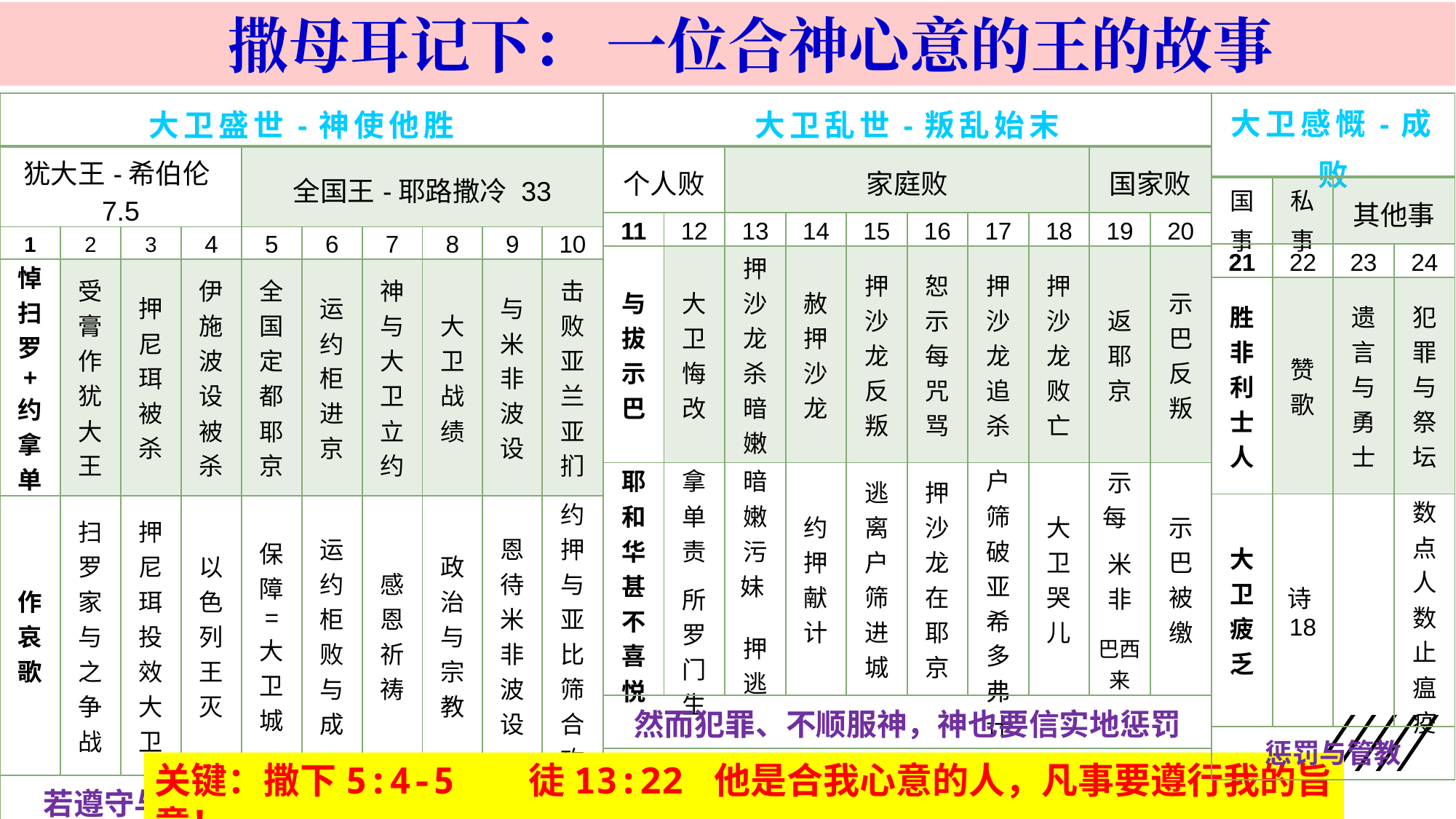

撒母耳记下： 一位合神心意的王的故事
| 大卫盛世-神使他胜 |  |  |  |  |  |  |  |  |  |
| --- | --- | --- | --- | --- | --- | --- | --- | --- | --- |
| 犹大王-希伯伦7.5 |  |  |  | 全国王-耶路撒冷 33 |  |  |  |  |  |
| 1 | 2 | 3 | 4 | 5 | 6 | 7 | 8 | 9 | 10 |
| 悼扫罗 + 约拿单 | 受膏作犹大王 | 押尼珥被杀 | 伊施波设被杀 | 全国定都耶京 | 运约柜进京 | 神与大卫立约 | 大卫战绩 | 与米非波设 | 击败亚兰亚扪 |
| 作哀歌 | 扫罗家与之争战 | 押尼珥投效大卫 | 以色列王灭 | 保障 = 大卫城 | 运约柜败与成 | 感恩祈祷 | 政治与宗教 | 恩待米非波设 | 约押与亚比筛合攻 |
| 若遵守与神所立的约，神就信实地祝福 |  |  |  |  |  |  |  |  |  |
| 大卫乱世-叛乱始末 |  |  |  |  |  |  |  |  |  |
| --- | --- | --- | --- | --- | --- | --- | --- | --- | --- |
| 个人败 |  | 家庭败 |  |  |  |  |  | 国家败 |  |
| 11 | 12 | 13 | 14 | 15 | 16 | 17 | 18 | 19 | 20 |
| 与拔示巴 | 大卫悔改 | 押沙龙杀暗嫩 | 赦押沙龙 | 押沙龙反叛 | 恕示每咒骂 | 押沙龙追杀 | 押沙龙败亡 | 返耶京 | 示巴反叛 |
| 耶和华甚不喜悦 | 拿单责 所罗门生 | 暗嫩污妹   押逃 | 约押献计 | 逃离户筛进城 | 押沙龙在耶京 | 户筛破亚希多弗计 | 大卫哭儿 | 示每 米非 巴西来 | 示巴被缴 |
| 然而犯罪、不顺服神，神也要信实地惩罚 |  |  |  |  |  |  |  |  |  |
| 大卫感慨-成败 |  |  |  |
| --- | --- | --- | --- |
| 国事 | 私事 | 其他事 |  |
| 21 | 22 | 23 | 24 |
| 胜非利士人 | 赞歌 | 遗言与勇士 | 犯罪与祭坛 |
| 大卫疲乏 | 诗18 |  | 数点人数止瘟疫 |
| 惩罚与管教 |  |  |  |
关键：撒下5:4-5   徒13:22 他是合我心意的人，凡事要遵行我的旨意！